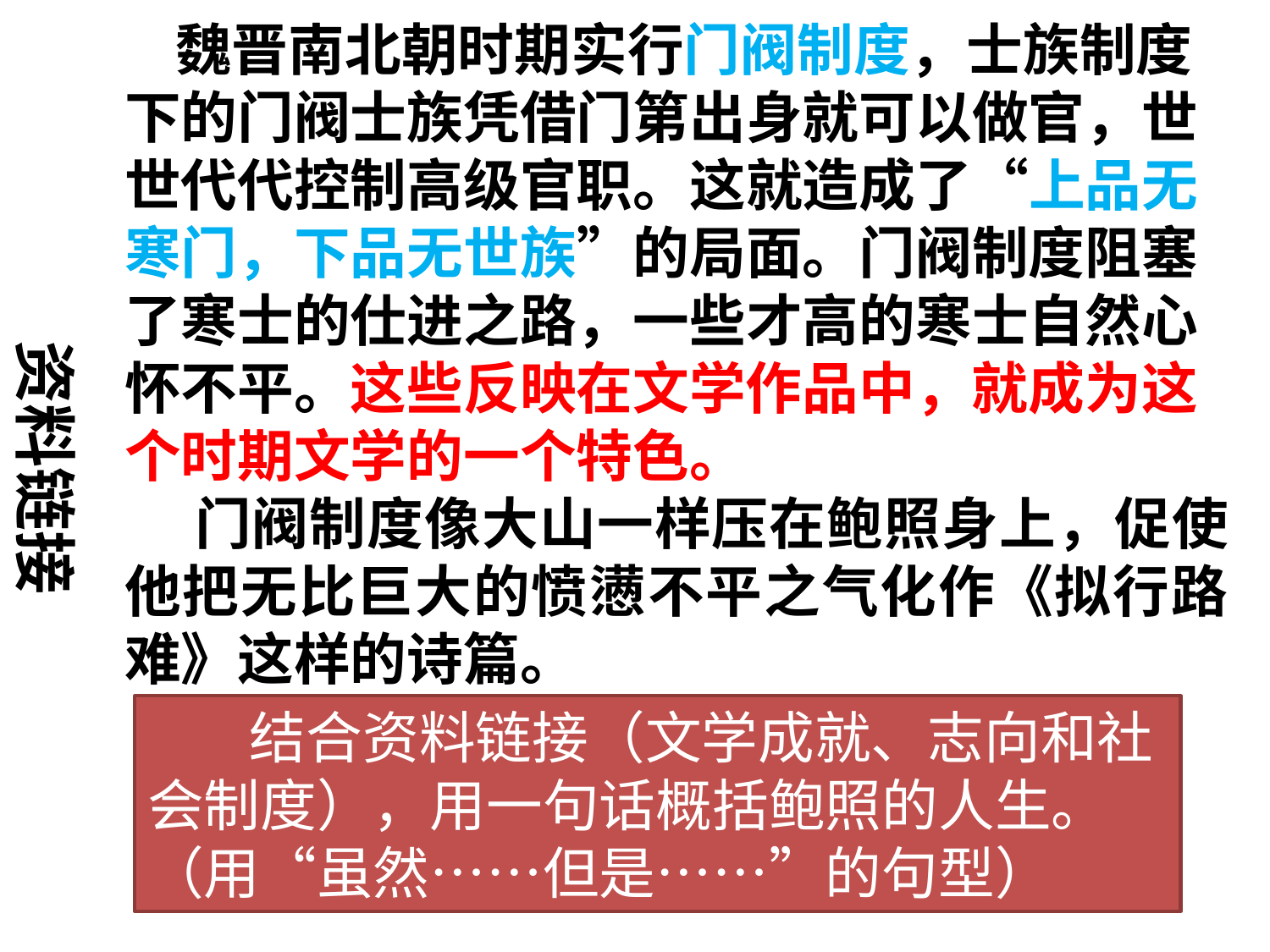

魏晋南北朝时期实行门阀制度，士族制度下的门阀士族凭借门第出身就可以做官，世世代代控制高级官职。这就造成了“上品无寒门，下品无世族”的局面。门阀制度阻塞了寒士的仕进之路，一些才高的寒士自然心怀不平。这些反映在文学作品中，就成为这个时期文学的一个特色。
    门阀制度像大山一样压在鲍照身上，促使他把无比巨大的愤懑不平之气化作《拟行路难》这样的诗篇。
资料链接
       结合资料链接（文学成就、志向和社会制度），用一句话概括鲍照的人生。（用“虽然……但是……”的句型）